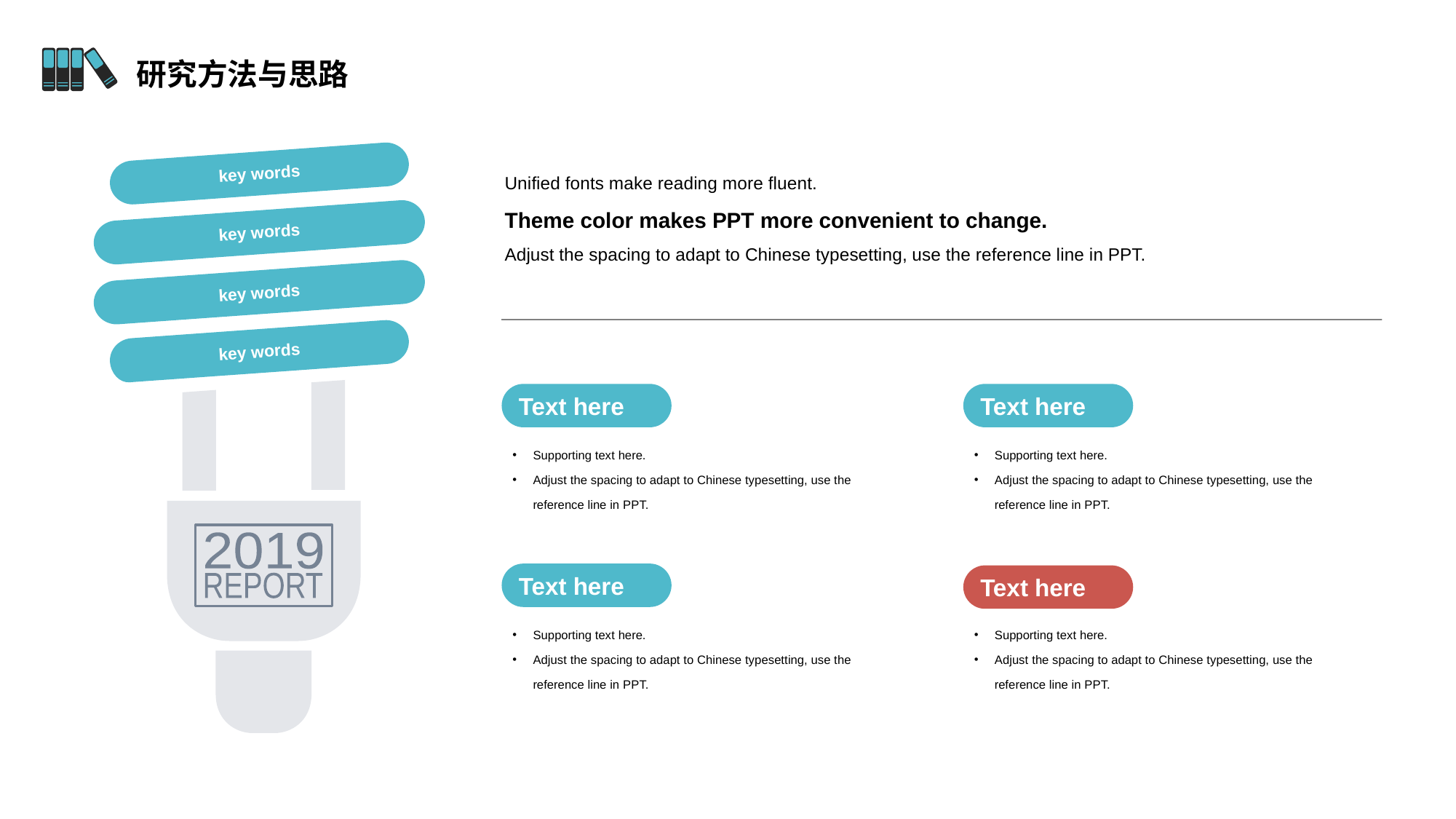

研究方法与思路

Unified fonts make reading more fluent.
Theme color makes PPT more convenient to change.
Adjust the spacing to adapt to Chinese typesetting, use the reference line in PPT.
key words

key words

key words

key words

Text here
Text here
Supporting text here.
Adjust the spacing to adapt to Chinese typesetting, use the reference line in PPT.
Supporting text here.
Adjust the spacing to adapt to Chinese typesetting, use the reference line in PPT.

2019
Text here
Text here
REPORT
Supporting text here.
Adjust the spacing to adapt to Chinese typesetting, use the reference line in PPT.
Supporting text here.
Adjust the spacing to adapt to Chinese typesetting, use the reference line in PPT.